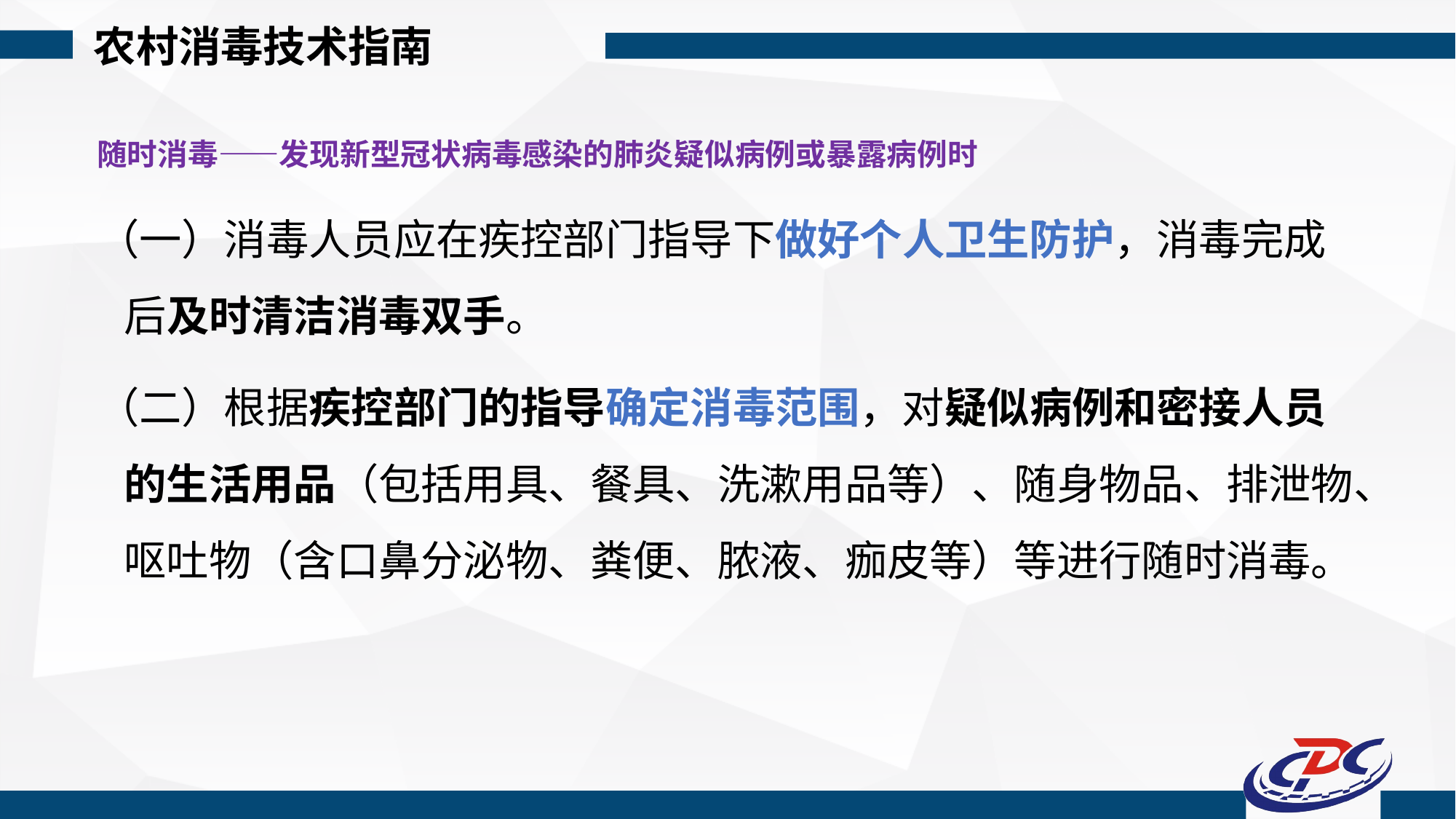

农村消毒技术指南

随时消毒——发现新型冠状病毒感染的肺炎疑似病例或暴露病例时
（一）消毒人员应在疾控部门指导下做好个人卫生防护，消毒完成后及时清洁消毒双手。
（二）根据疾控部门的指导确定消毒范围，对疑似病例和密接人员的生活用品（包括用具、餐具、洗漱用品等）、随身物品、排泄物、呕吐物（含口鼻分泌物、粪便、脓液、痂皮等）等进行随时消毒。